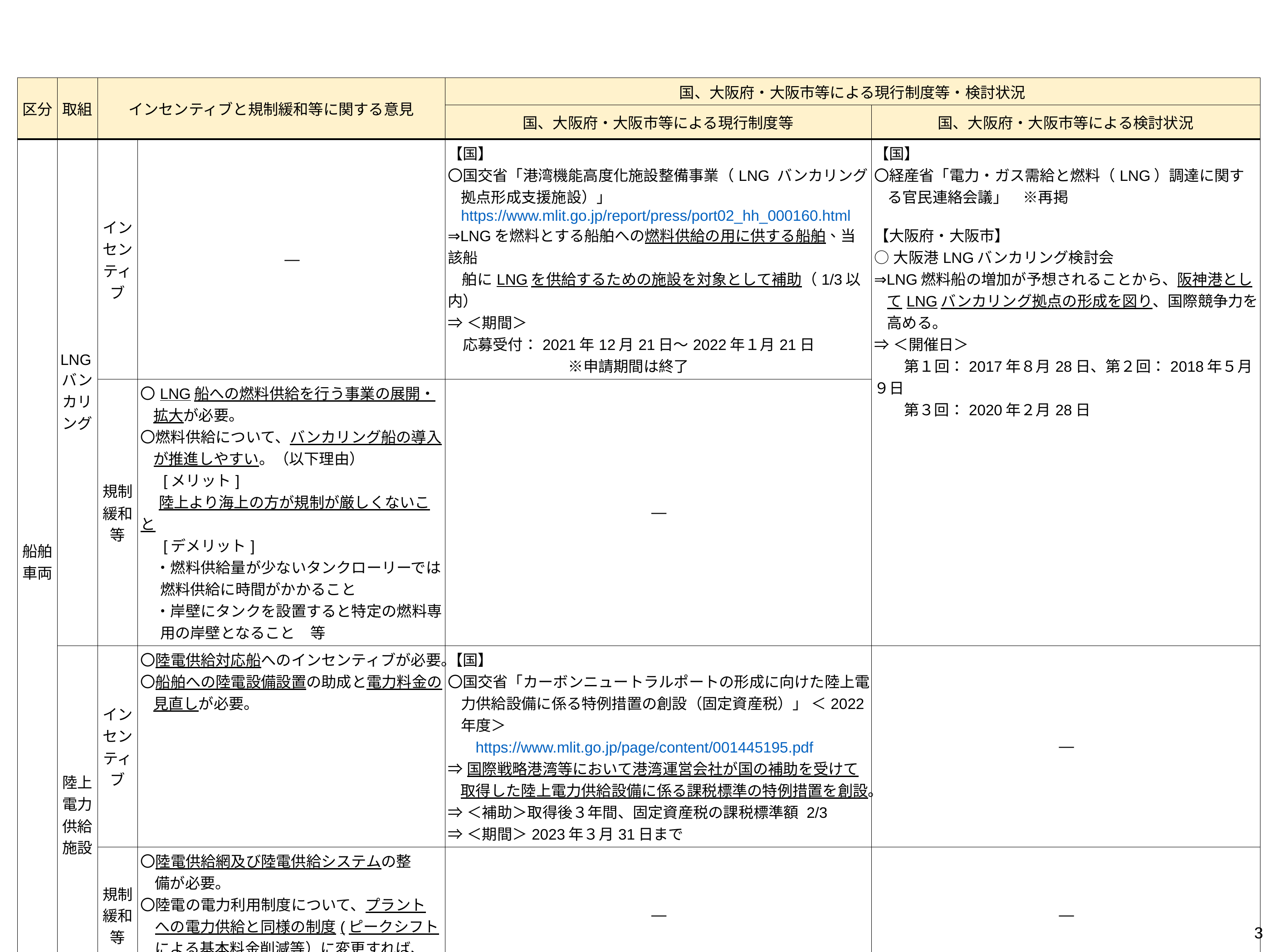

| 区分 | 取組 | インセンティブと規制緩和等に関する意見 |  | 国、大阪府・大阪市等による現行制度等・検討状況 |  |
| --- | --- | --- | --- | --- | --- |
|  |  |  |  | 国、大阪府・大阪市等による現行制度等 | 国、大阪府・大阪市等による検討状況 |
| 船舶車両 | LNGバンカリング | インセンティブ | — | 【国】 〇国交省「港湾機能高度化施設整備事業（LNG バンカリング拠点形成支援施設）」 https://www.mlit.go.jp/report/press/port02\_hh\_000160.html ⇒LNGを燃料とする船舶への燃料供給の用に供する船舶、当該船 舶にLNGを供給するための施設を対象として補助（1/3以内） ⇒＜期間＞ 　応募受付：2021年12月21日～2022年１月21日 　　　　　　　　※申請期間は終了 | 【国】 〇経産省「電力・ガス需給と燃料（LNG）調達に関する官民連絡会議」　※再掲 【大阪府・大阪市】 ○大阪港LNGバンカリング検討会 ⇒LNG燃料船の増加が予想されることから、阪神港としてLNGバンカリング拠点の形成を図り、国際競争力を高める。 ⇒＜開催日＞ 　　第１回：2017年８月28日、第２回：2018年５月９日 　　第３回：2020年２月28日 |
|  |  | 規制緩和等 | 〇LNG船への燃料供給を行う事業の展開・拡大が必要。 〇燃料供給について、バンカリング船の導入が推進しやすい。（以下理由） 　 [メリット] 　 陸上より海上の方が規制が厳しくないこと 　 [デメリット] 　・燃料供給量が少ないタンクローリーでは燃料供給に時間がかかること 　・岸壁にタンクを設置すると特定の燃料専用の岸壁となること　等 | — |  |
|  | 陸上電力供給施設 | インセンティブ | 〇陸電供給対応船へのインセンティブが必要。 〇船舶への陸電設備設置の助成と電力料金の見直しが必要。 | 【国】 〇国交省「カーボンニュートラルポートの形成に向けた陸上電力供給設備に係る特例措置の創設（固定資産税）」 ＜2022年度＞ https://www.mlit.go.jp/page/content/001445195.pdf ⇒国際戦略港湾等において港湾運営会社が国の補助を受けて取得した陸上電力供給設備に係る課税標準の特例措置を創設。 ⇒＜補助＞取得後３年間、固定資産税の課税標準額 2/3 ⇒＜期間＞2023年３月31日まで | — |
|  |  | 規制緩和等 | 〇陸電供給網及び陸電供給システムの整 備が必要。 〇陸電の電力利用制度について、プラント への電力供給と同様の制度(ピークシフト による基本料金削減等）に変更すれば、 陸電が進むと考えている。 | — | — |
3